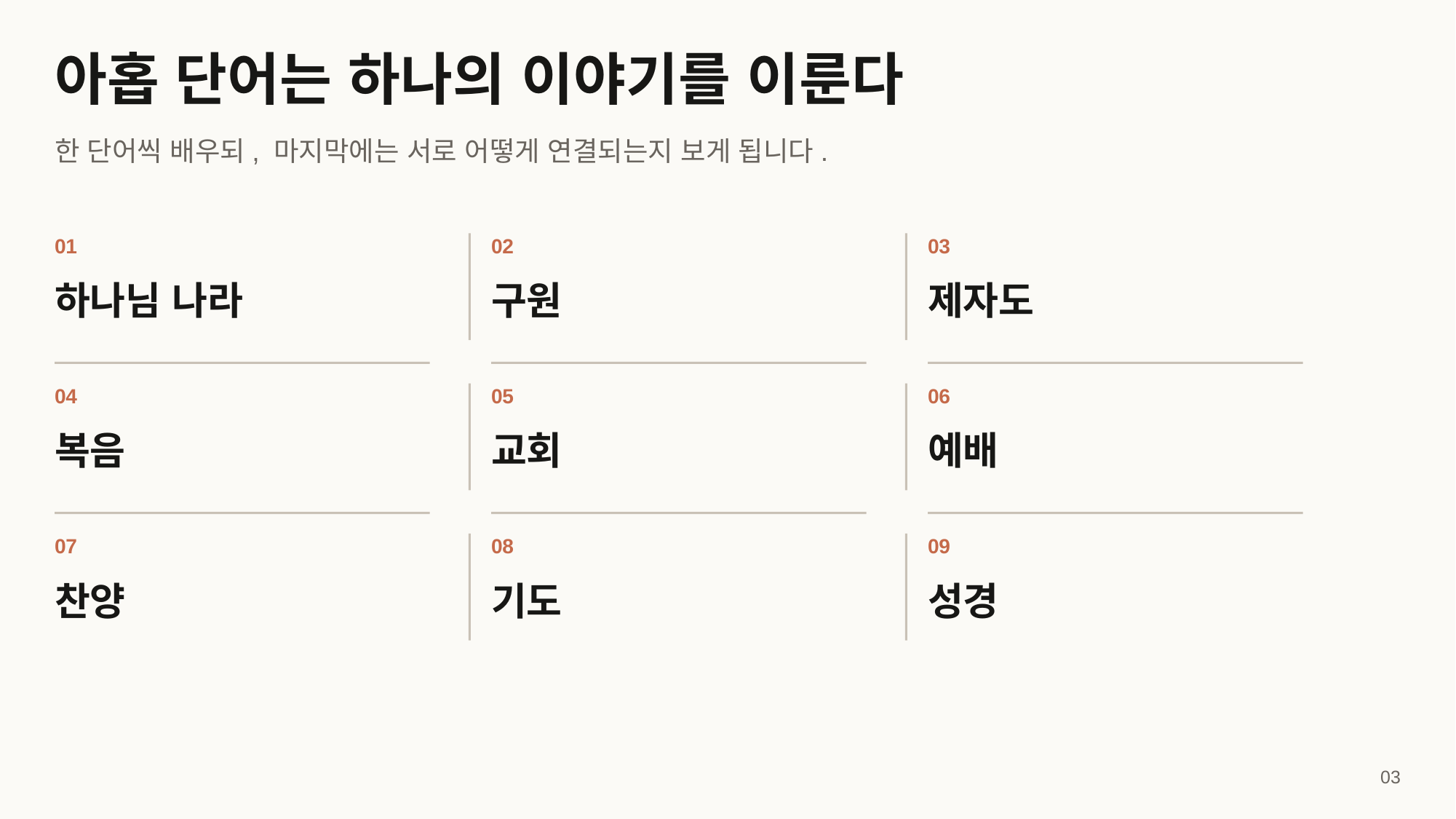

아홉 단어는 하나의 이야기를 이룬다
한 단어씩 배우되, 마지막에는 서로 어떻게 연결되는지 보게 됩니다.
01

02

03
하나님 나라
구원
제자도

04

05

06
복음
교회
예배

07

08

09
찬양
기도
성경
03